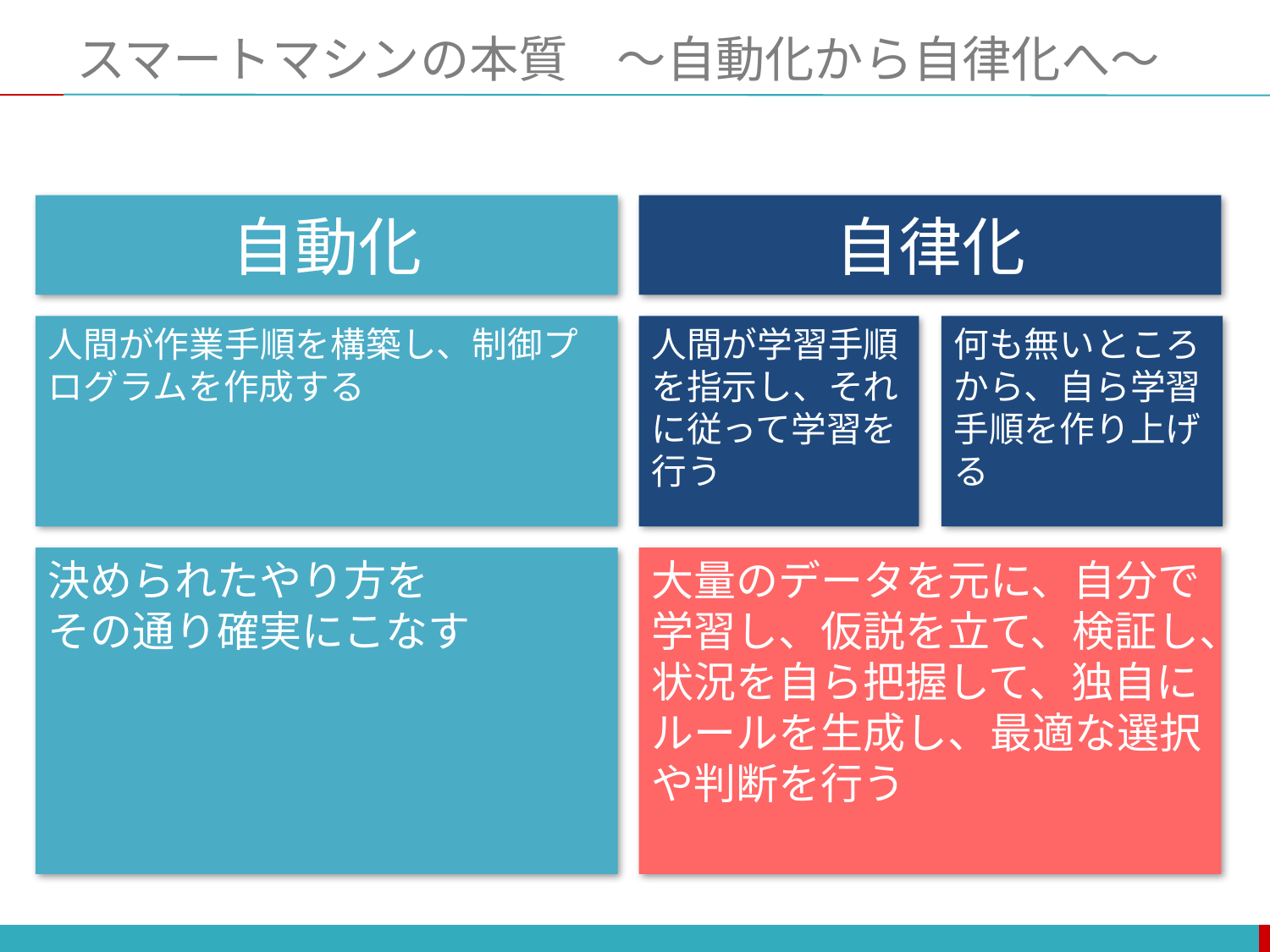

# スマートマシンの本質　～自動化から自律化へ～
自動化
自律化
何も無いところから、自ら学習手順を作り上げる
人間が学習手順を指示し、それに従って学習を行う
大量のデータを元に、自分で学習し、仮説を立て、検証し、状況を自ら把握して、独自にルールを生成し、最適な選択や判断を行う
人間が作業手順を構築し、制御プログラムを作成する
決められたやり方を
その通り確実にこなす